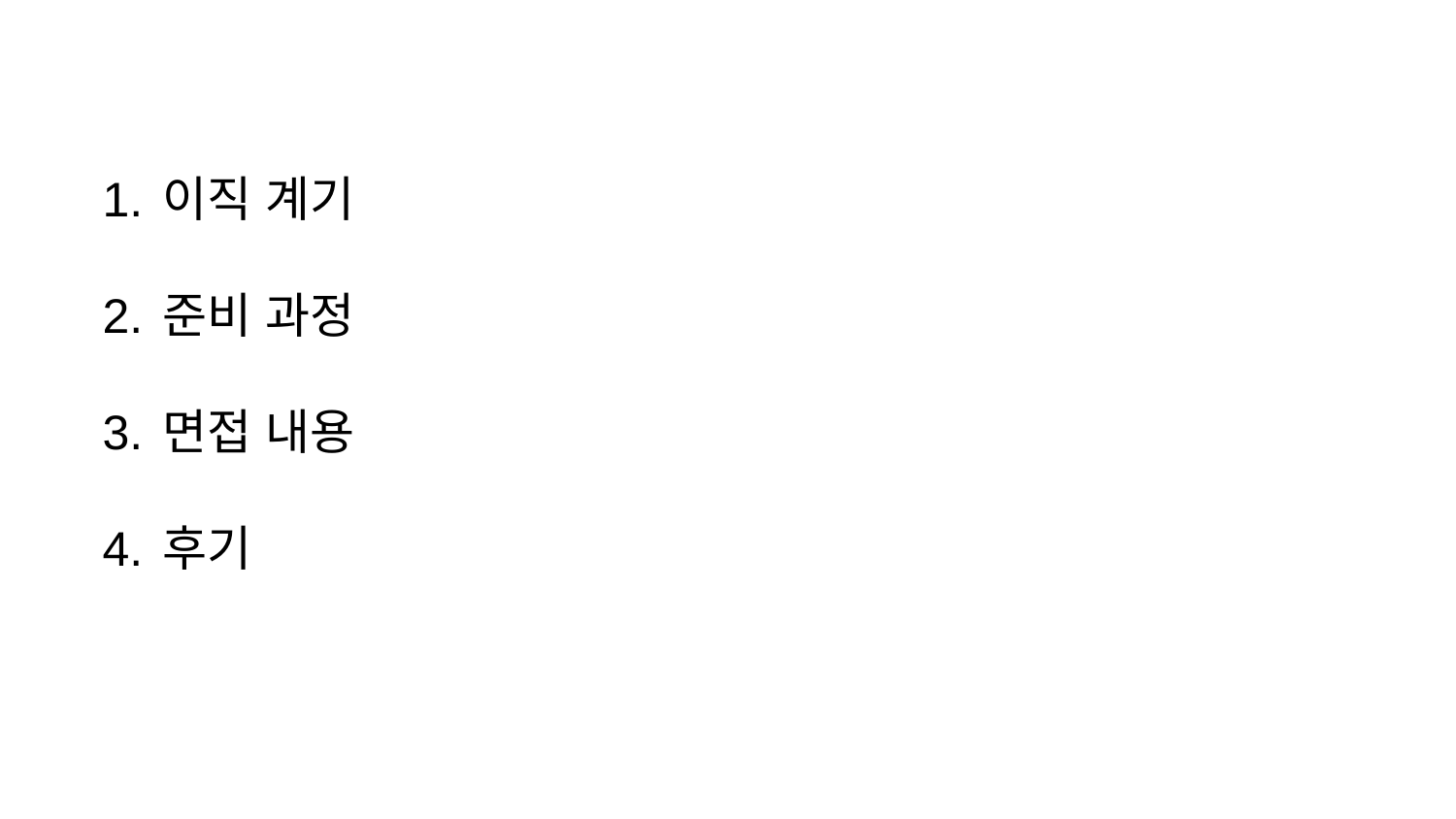

이직 계기
준비 과정
면접 내용
후기